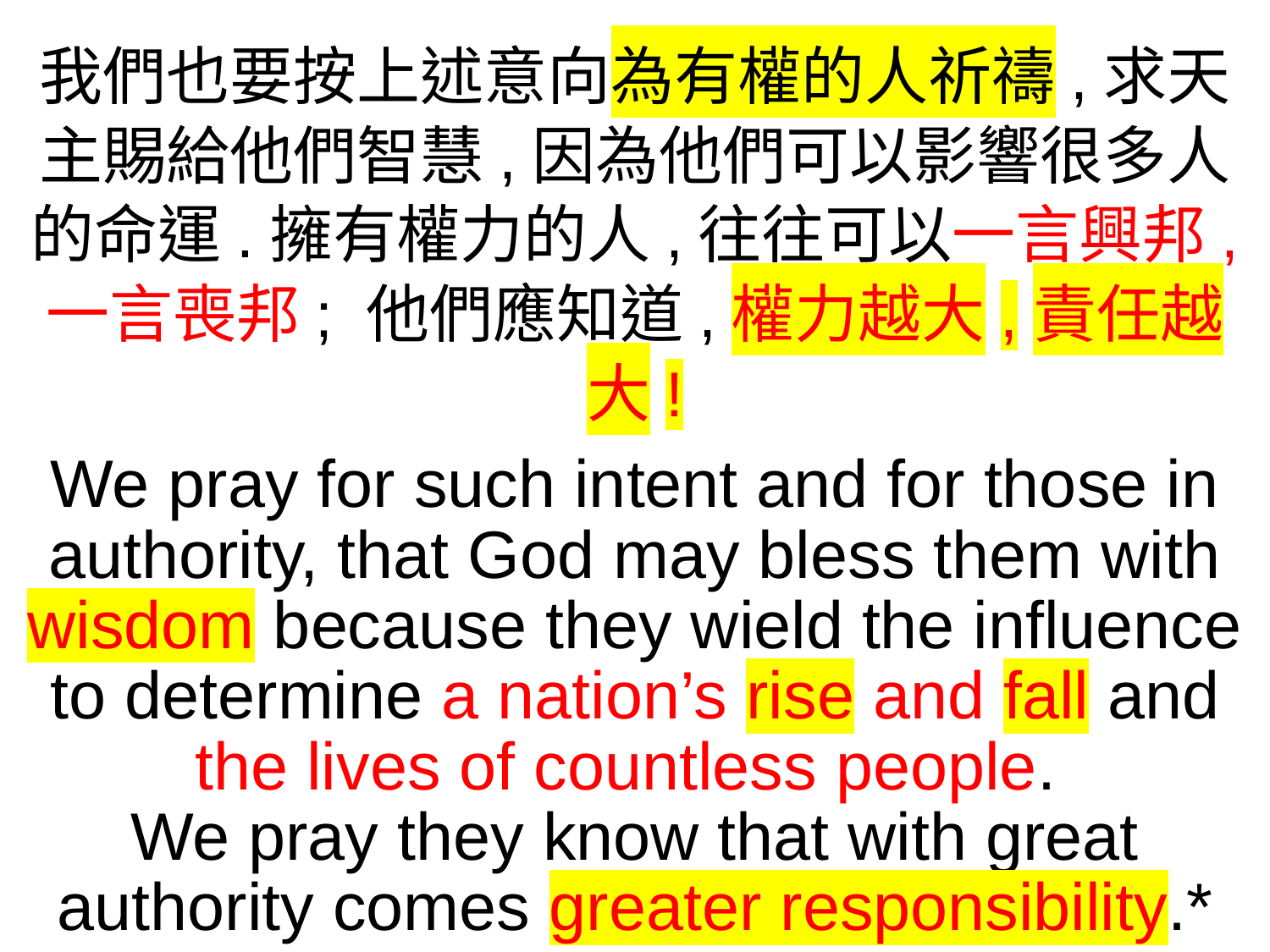

我們也要按上述意向為有權的人祈禱,求天主賜給他們智慧,因為他們可以影響很多人的命運.擁有權力的人,往往可以一言興邦,
一言喪邦; 他們應知道,權力越大,責任越大!
We pray for such intent and for those in authority, that God may bless them with wisdom because they wield the influence to determine a nation’s rise and fall and the lives of countless people.
We pray they know that with great authority comes greater responsibility.*